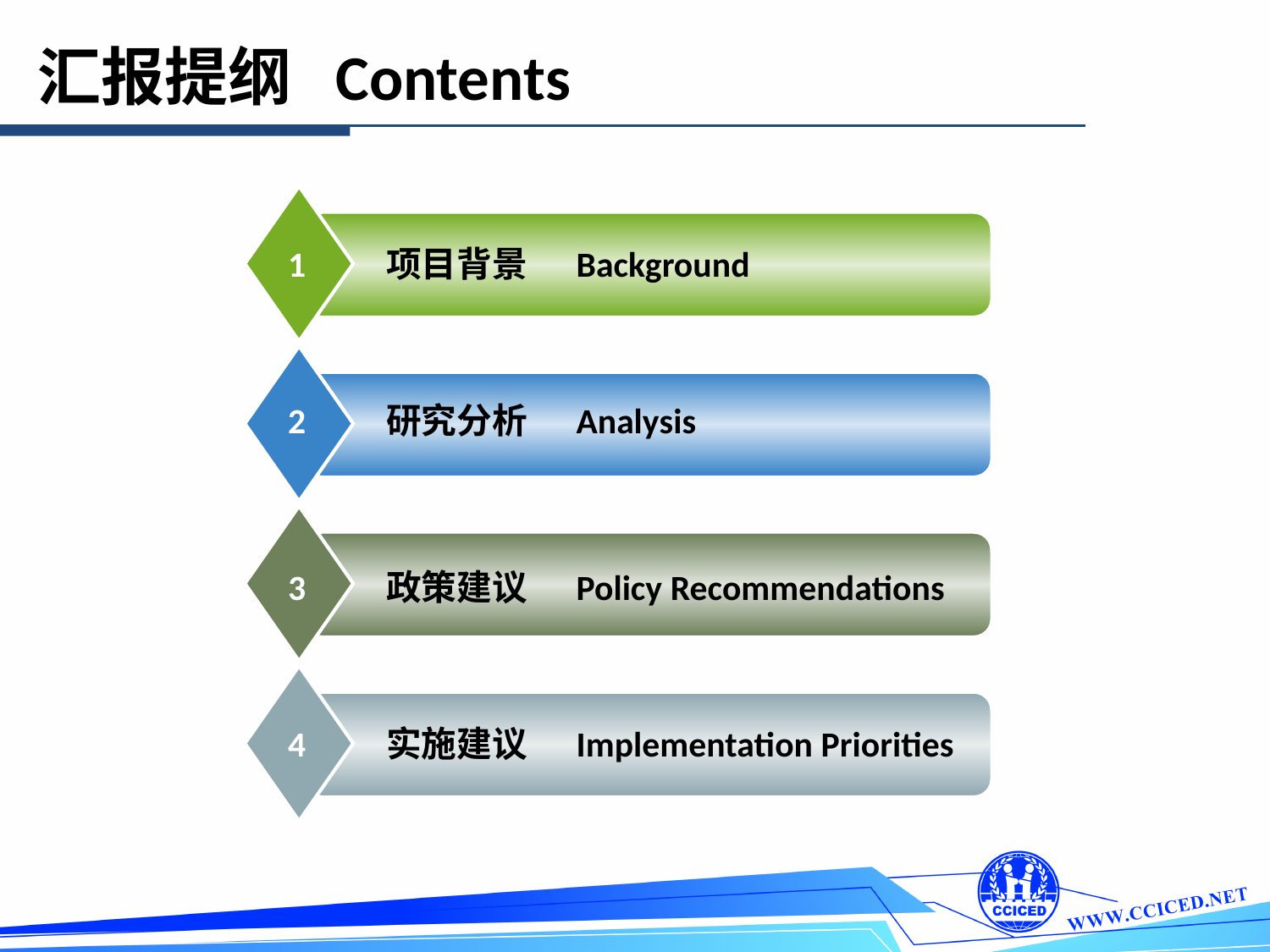

汇报提纲  Contents

1
   项目背景     Background

2
   研究分析     Analysis

3
   政策建议     Policy Recommendations

4
   实施建议     Implementation Priorities